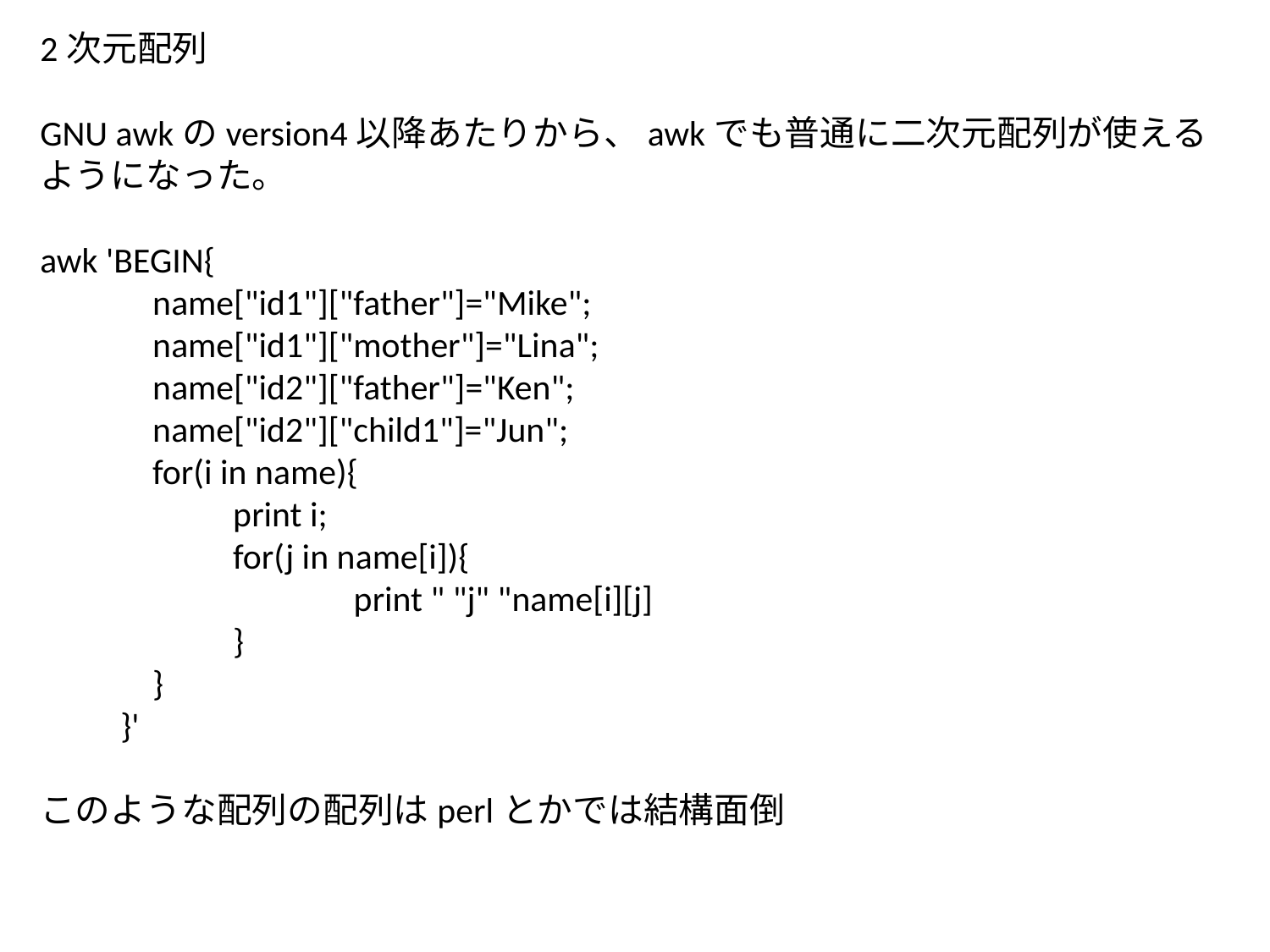

2次元配列

GNU awkのversion4以降あたりから、awkでも普通に二次元配列が使えるようになった。

awk 'BEGIN{
              name["id1"]["father"]="Mike";
              name["id1"]["mother"]="Lina";
              name["id2"]["father"]="Ken";
              name["id2"]["child1"]="Jun";
              for(i in name){
                        print i;
                        for(j in name[i]){
                                       print " "j" "name[i][j]
                        }
              }
          }'

このような配列の配列はperlとかでは結構面倒